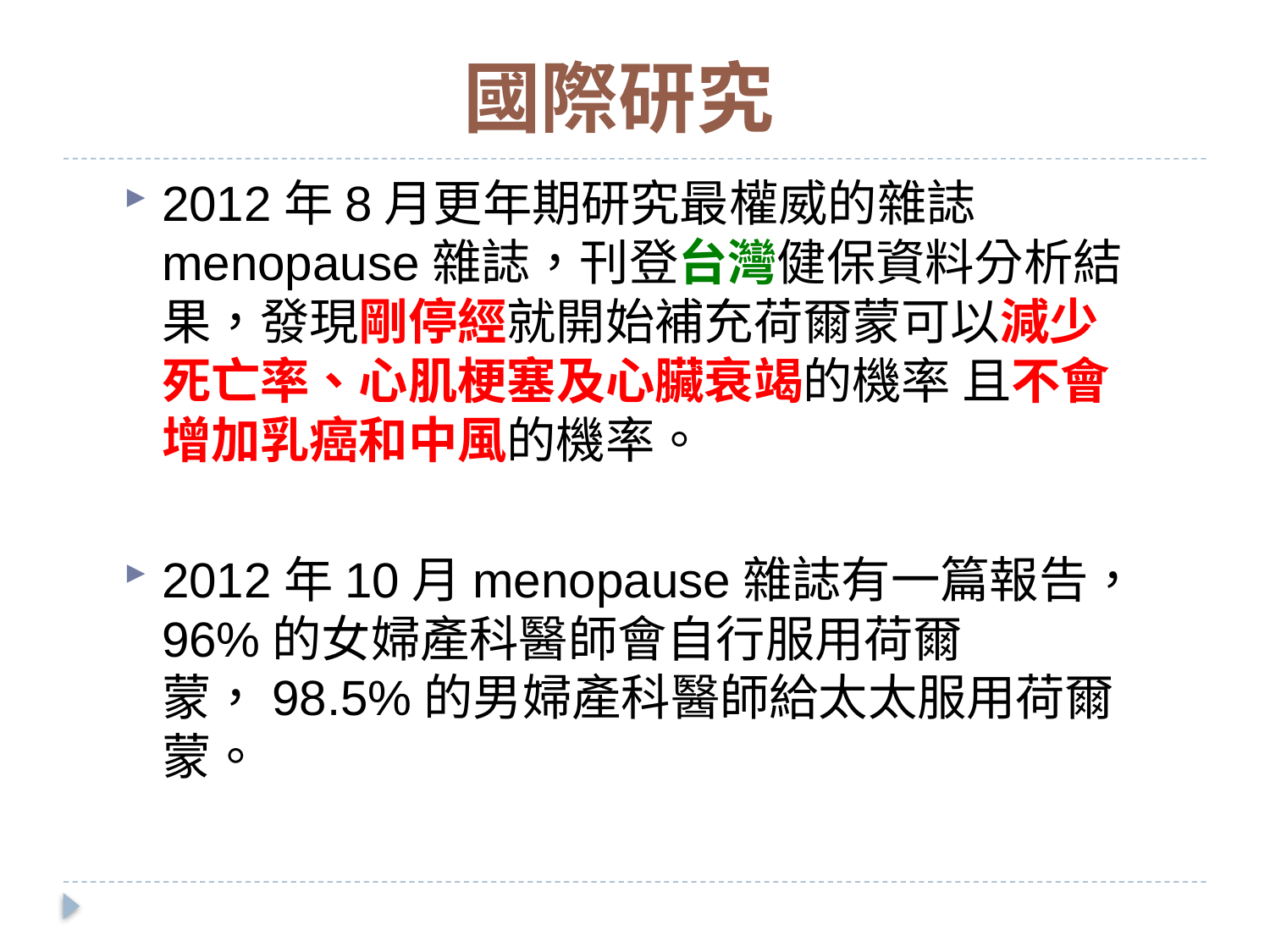

# 國際研究
2012年8月更年期研究最權威的雜誌menopause雜誌，刊登台灣健保資料分析結果，發現剛停經就開始補充荷爾蒙可以減少死亡率、心肌梗塞及心臟衰竭的機率 且不會增加乳癌和中風的機率。

2012年10月menopause雜誌有一篇報告，96%的女婦產科醫師會自行服用荷爾蒙，98.5%的男婦產科醫師給太太服用荷爾蒙。